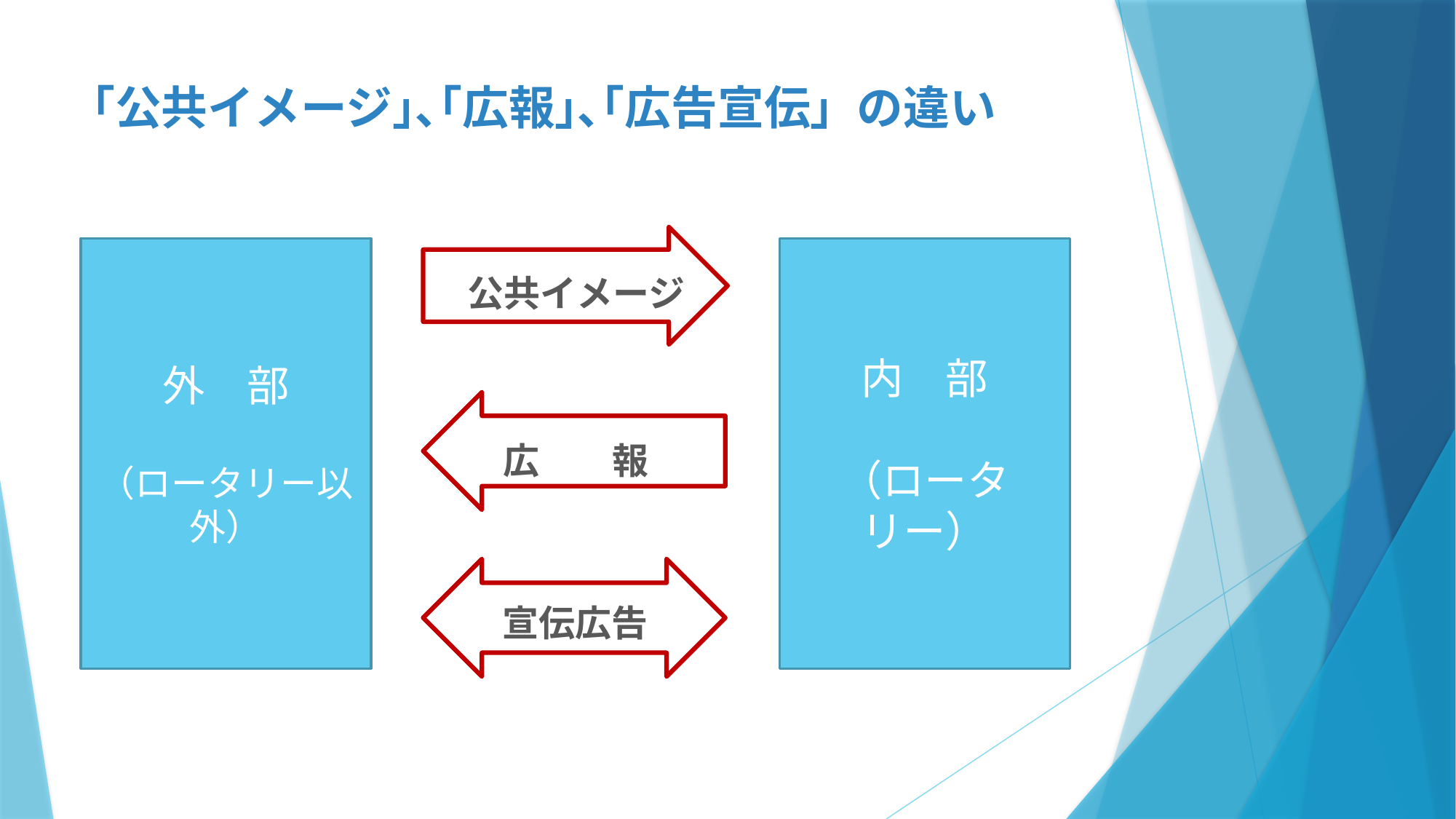

# ｢公共イメージ｣､｢広報｣､｢広告宣伝」の違い

外　部

（ロータリー以外）
内　部

（ロータリー）
公共イメージ

広　　報

宣伝広告